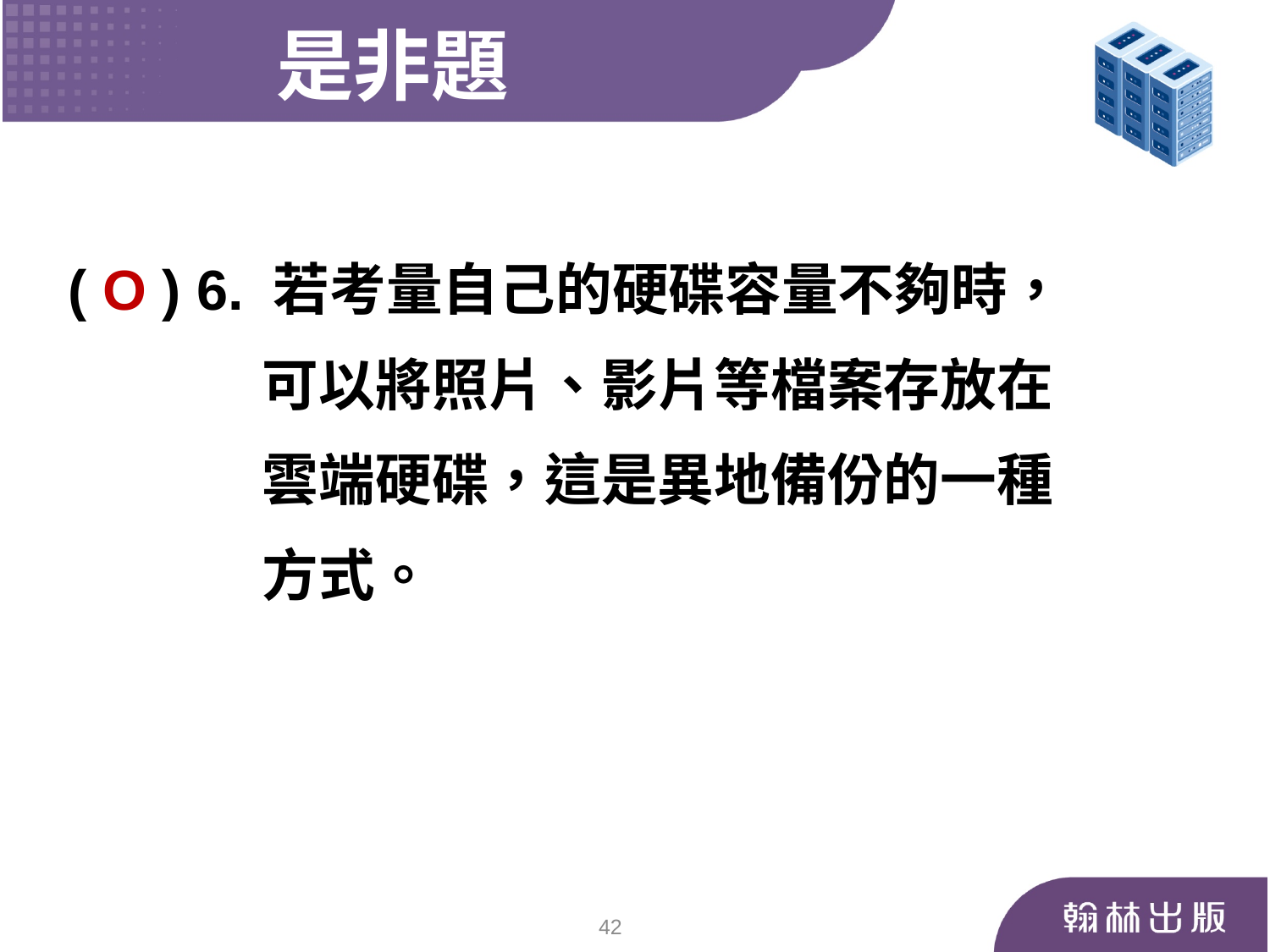

是非題
( O ) 6. 若考量自己的硬碟容量不夠時，
              可以將照片、影片等檔案存放在
              雲端硬碟，這是異地備份的一種
              方式。
42